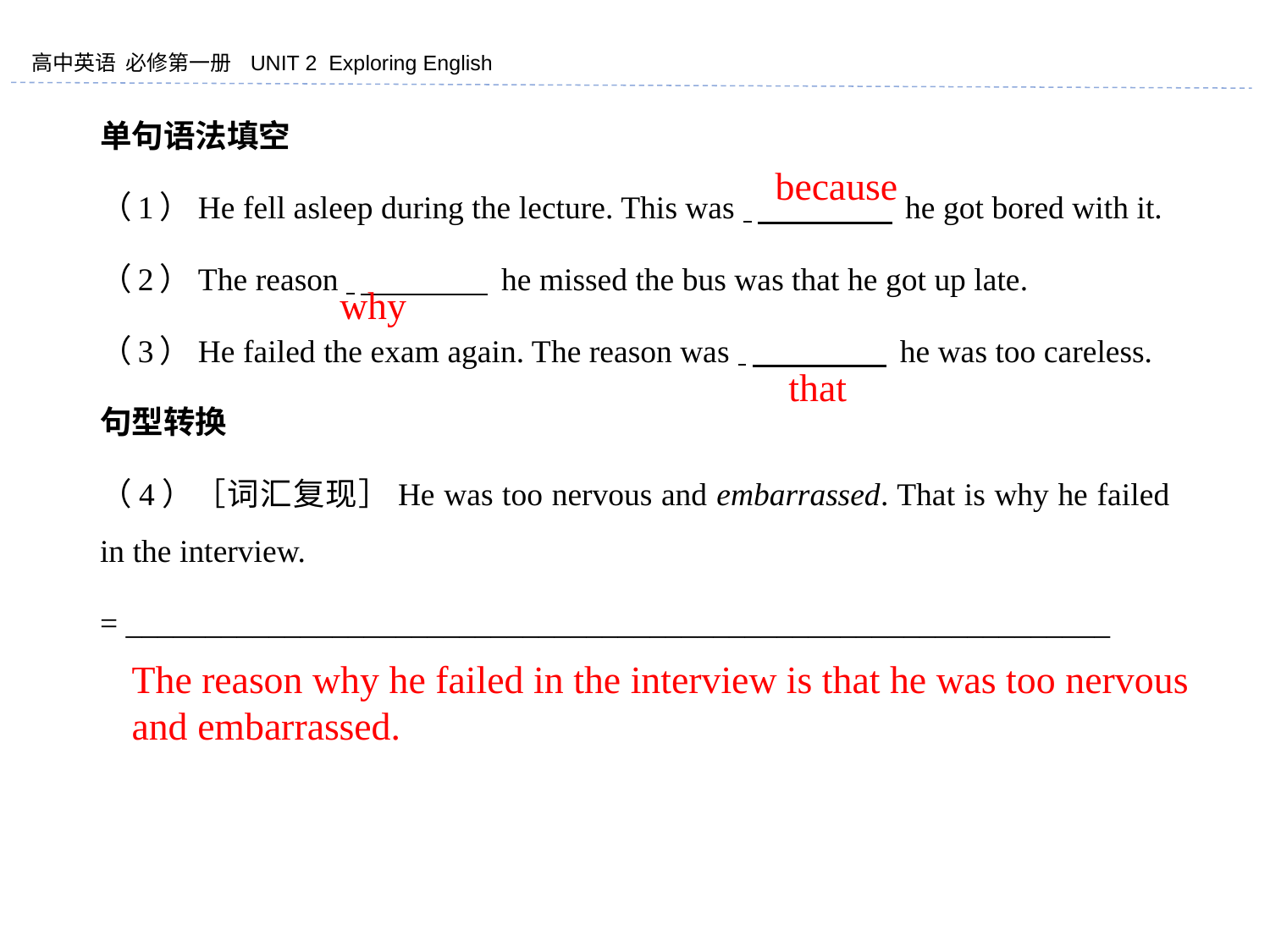

单句语法填空
（1）He fell asleep during the lecture. This was  　　　　  he got bored with it.
（2）The reason  　　　　 he missed the bus was that he got up late.
（3）He failed the exam again. The reason was  　　　　  he was too careless.
句型转换
（4）［词汇复现］He was too nervous and embarrassed. That is why he failed in the interview.
= ______________________________________________________________

because
why
that
The reason why he failed in the interview is that he was too nervous and embarrassed.